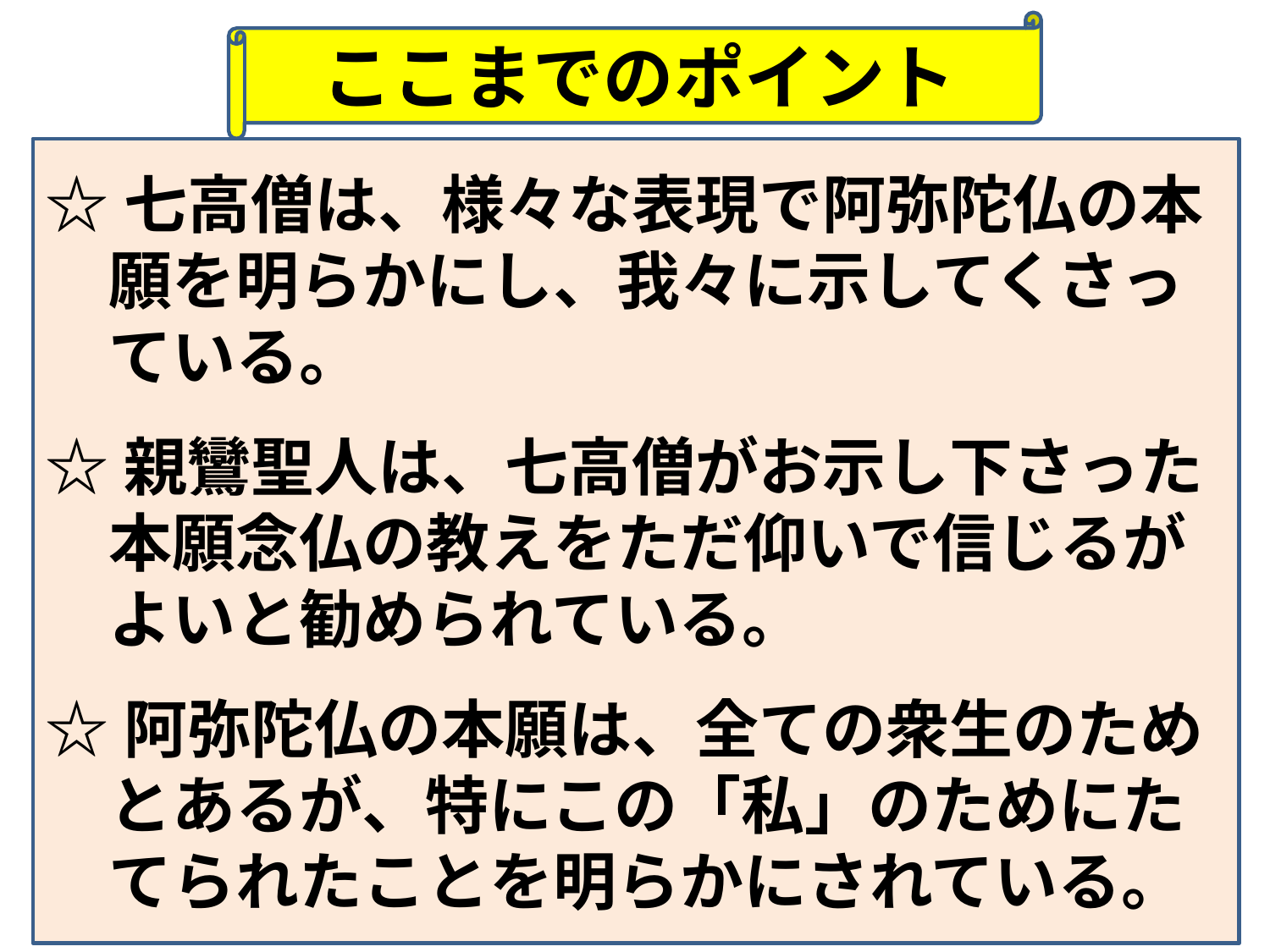

ここまでのポイント
☆七高僧は、様々な表現で阿弥陀仏の本
　願を明らかにし、我々に示してくさっ
　ている。

☆親鸞聖人は、七高僧がお示し下さった
　本願念仏の教えをただ仰いで信じるが
　よいと勧められている。

☆阿弥陀仏の本願は、全ての衆生のため
　とあるが、特にこの「私」のためにた
　てられたことを明らかにされている。